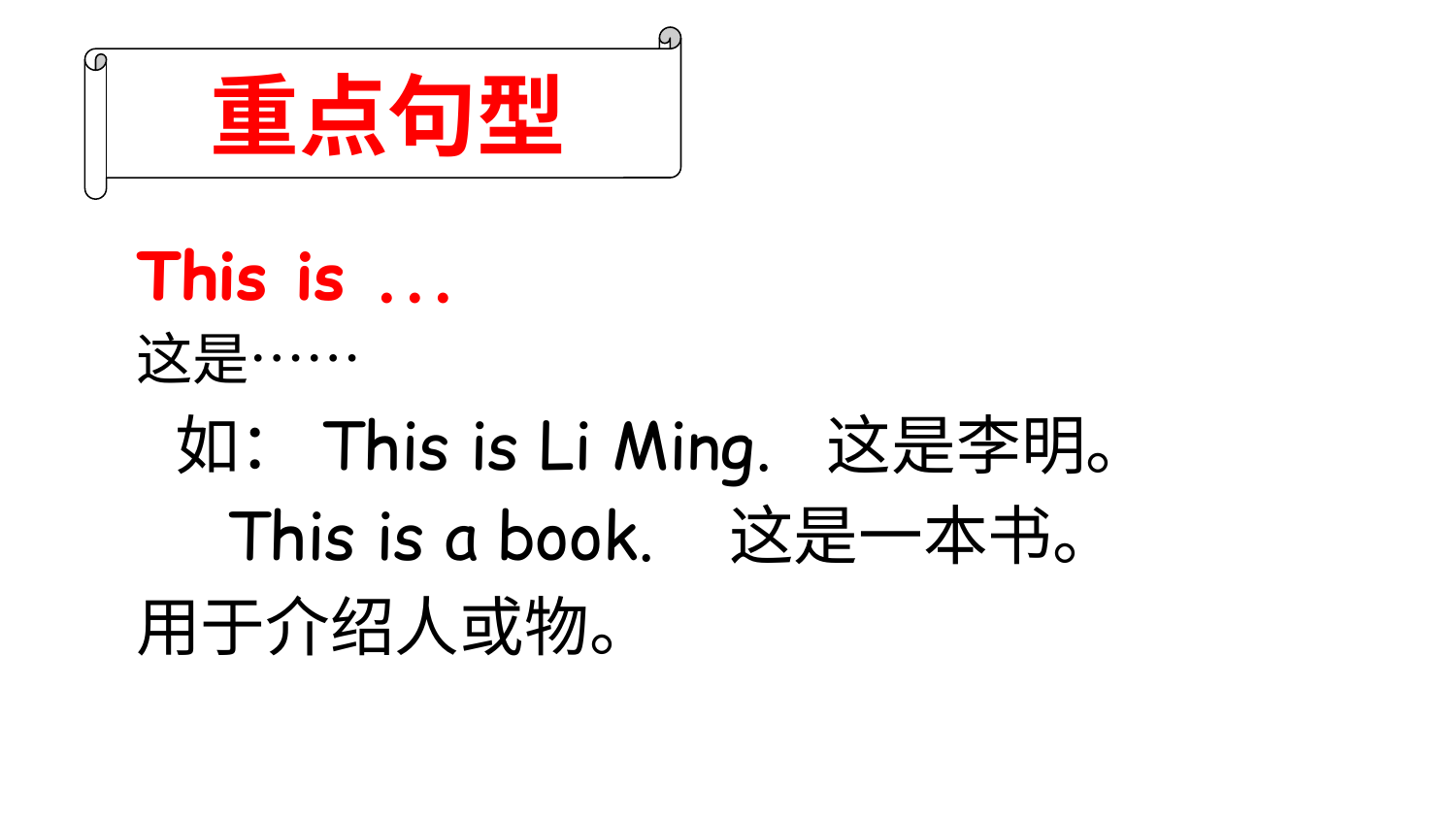

重点句型
This is ...
这是……
  如：This is Li Ming.  这是李明。
     This is a book.   这是一本书。
用于介绍人或物。